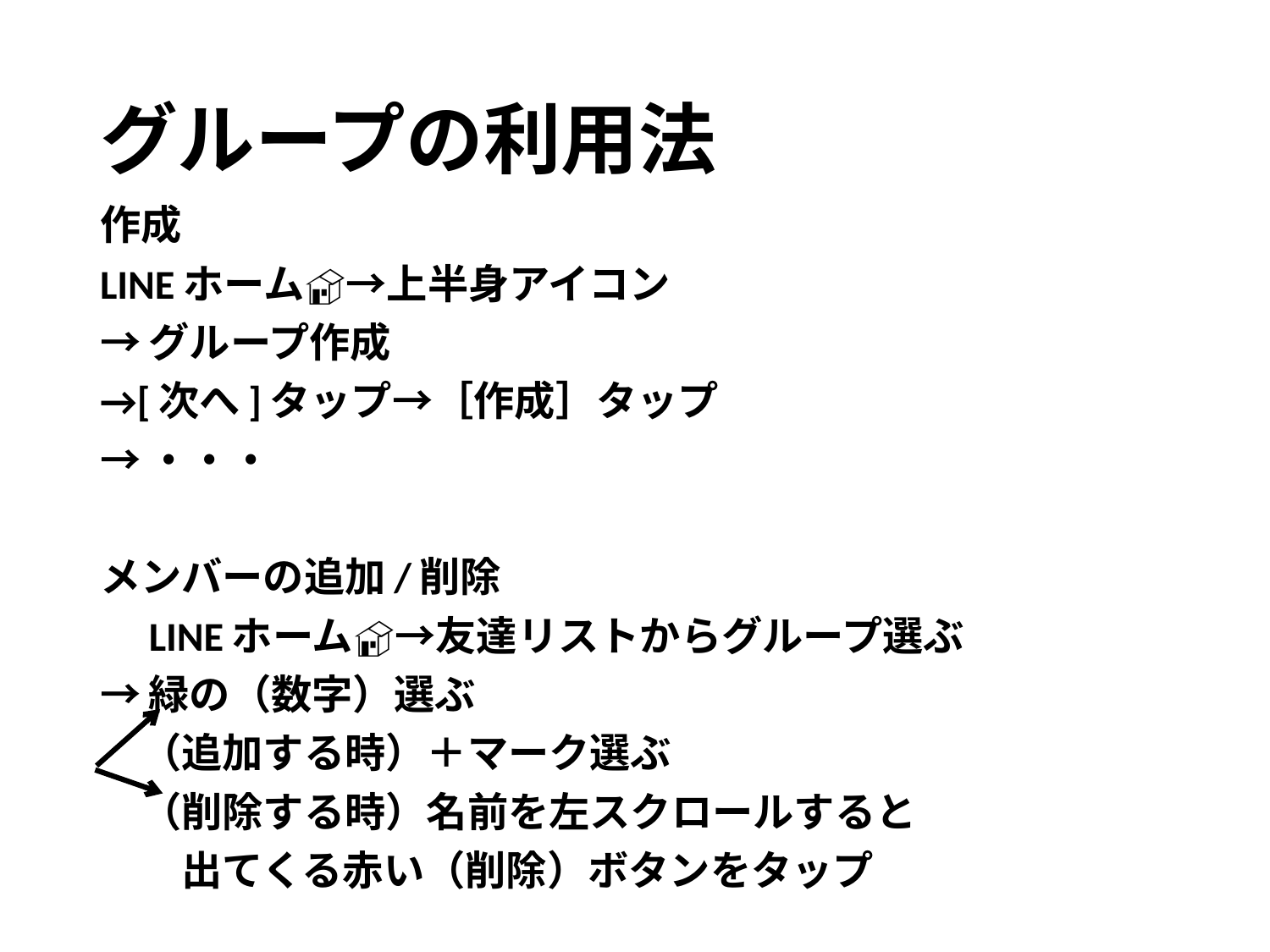

# グループの利用法
作成
LINEホーム🏠→上半身アイコン
→グループ作成
→[次へ]タップ→［作成］タップ
→・・・

メンバーの追加/削除
　LINEホーム🏠→友達リストからグループ選ぶ
→緑の（数字）選ぶ
　（追加する時）＋マーク選ぶ
　（削除する時）名前を左スクロールすると
　　出てくる赤い（削除）ボタンをタップ